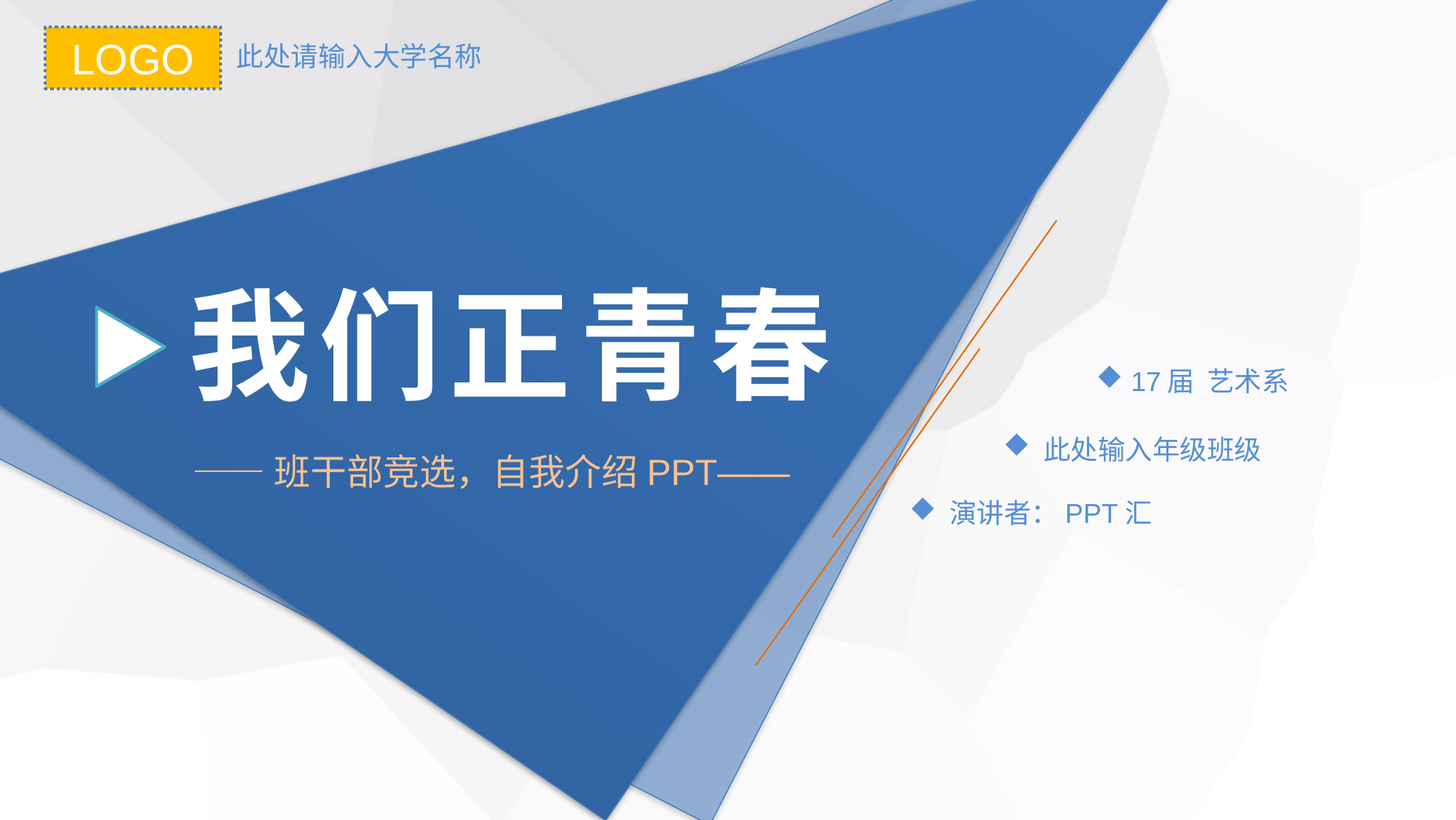

LOGO
此处请输入大学名称
我们正青春

 17届  艺术系
 此处输入年级班级
——班干部竞选，自我介绍PPT——
 演讲者：PPT汇